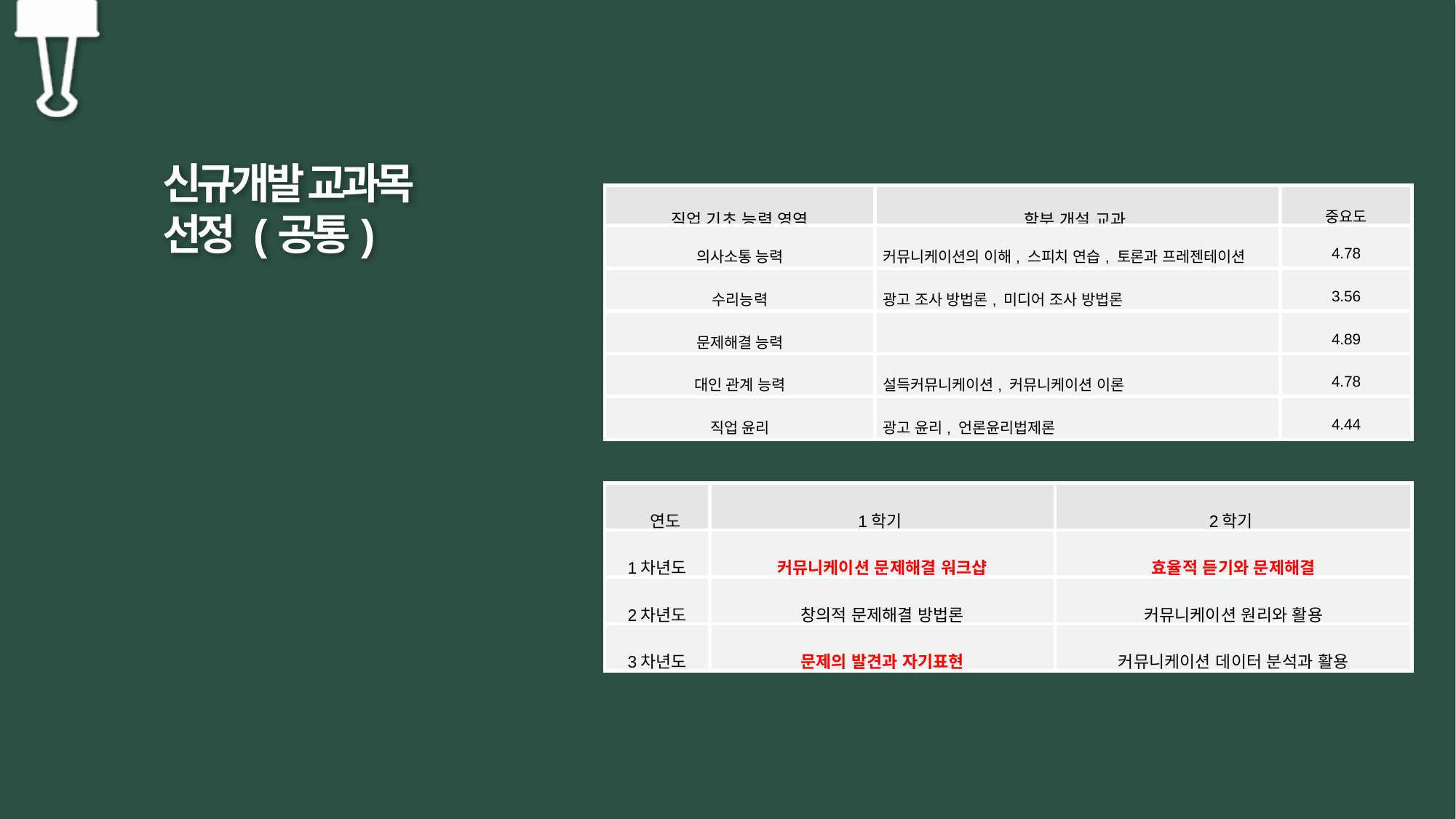

신규개발 교과목
선정 (공통)
| 직업 기초 능력 영역 | 학부 개설 교과 | 중요도 |
| --- | --- | --- |
| 의사소통 능력 | 커뮤니케이션의 이해, 스피치 연습, 토론과 프레젠테이션 | 4.78 |
| 수리능력 | 광고 조사 방법론, 미디어 조사 방법론 | 3.56 |
| 문제해결 능력 |  | 4.89 |
| 대인 관계 능력 | 설득커뮤니케이션, 커뮤니케이션 이론 | 4.78 |
| 직업 윤리 | 광고 윤리, 언론윤리법제론 | 4.44 |
| 연도 | 1학기 | 2학기 |
| --- | --- | --- |
| 1차년도 | 커뮤니케이션 문제해결 워크샵 | 효율적 듣기와 문제해결 |
| 2차년도 | 창의적 문제해결 방법론 | 커뮤니케이션 원리와 활용 |
| 3차년도 | 문제의 발견과 자기표현 | 커뮤니케이션 데이터 분석과 활용 |